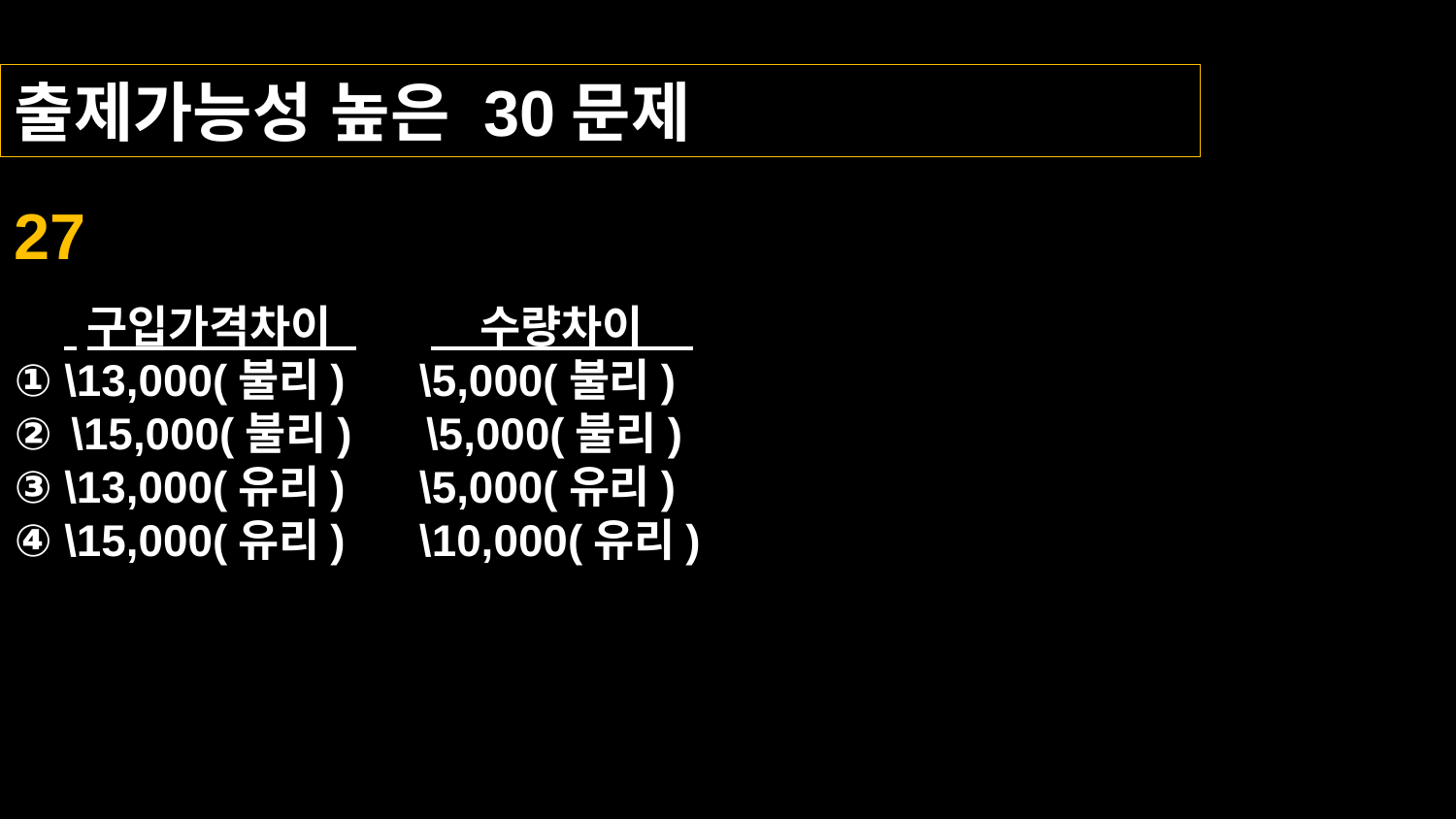

출제가능성 높은 30문제
27

     구입가격차이            수량차이    .
① \13,000(불리)      \5,000(불리)
② \15,000(불리)      \5,000(불리)
③ \13,000(유리)      \5,000(유리)
④ \15,000(유리)      \10,000(유리)